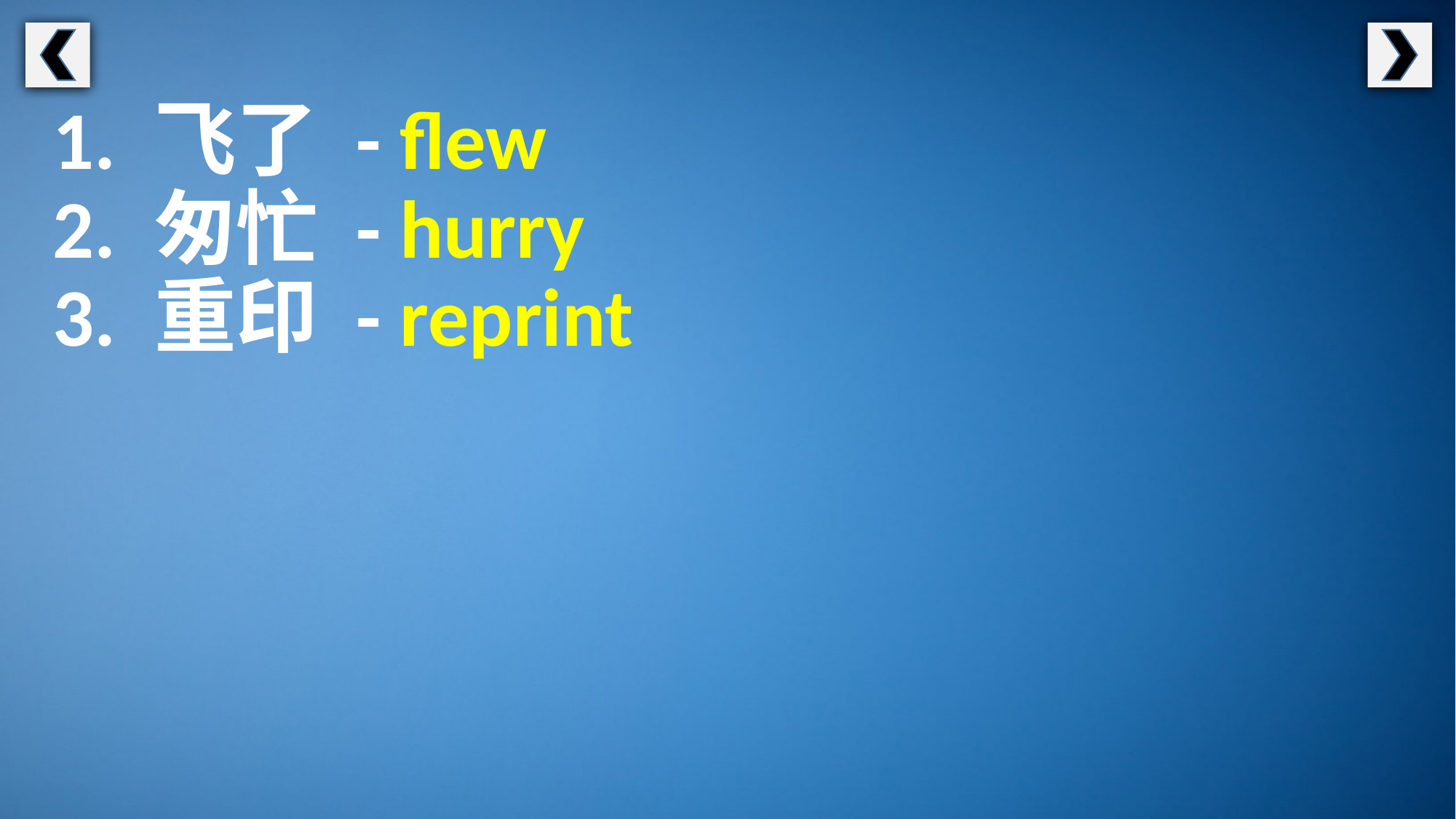

1. 飞了 - flew
2. 匆忙 - hurry
3. 重印 - reprint